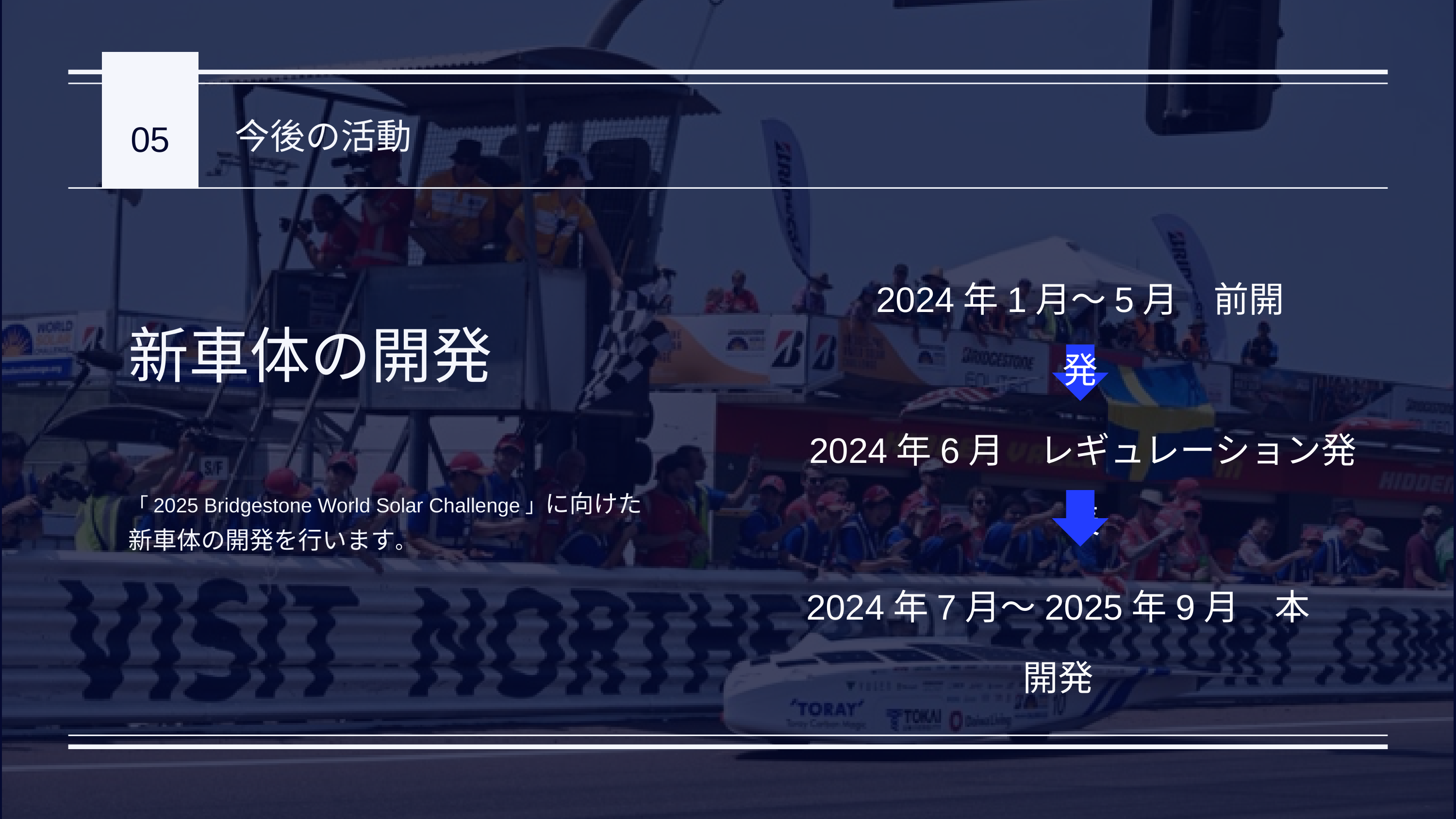

05
今後の活動

2024年1月〜5月　前開発
新車体の開発

2024年6月　レギュレーション発表
「2025 Bridgestone World Solar Challenge」に向けた新車体の開発を行います。

2024年7月〜2025年9月　本開発